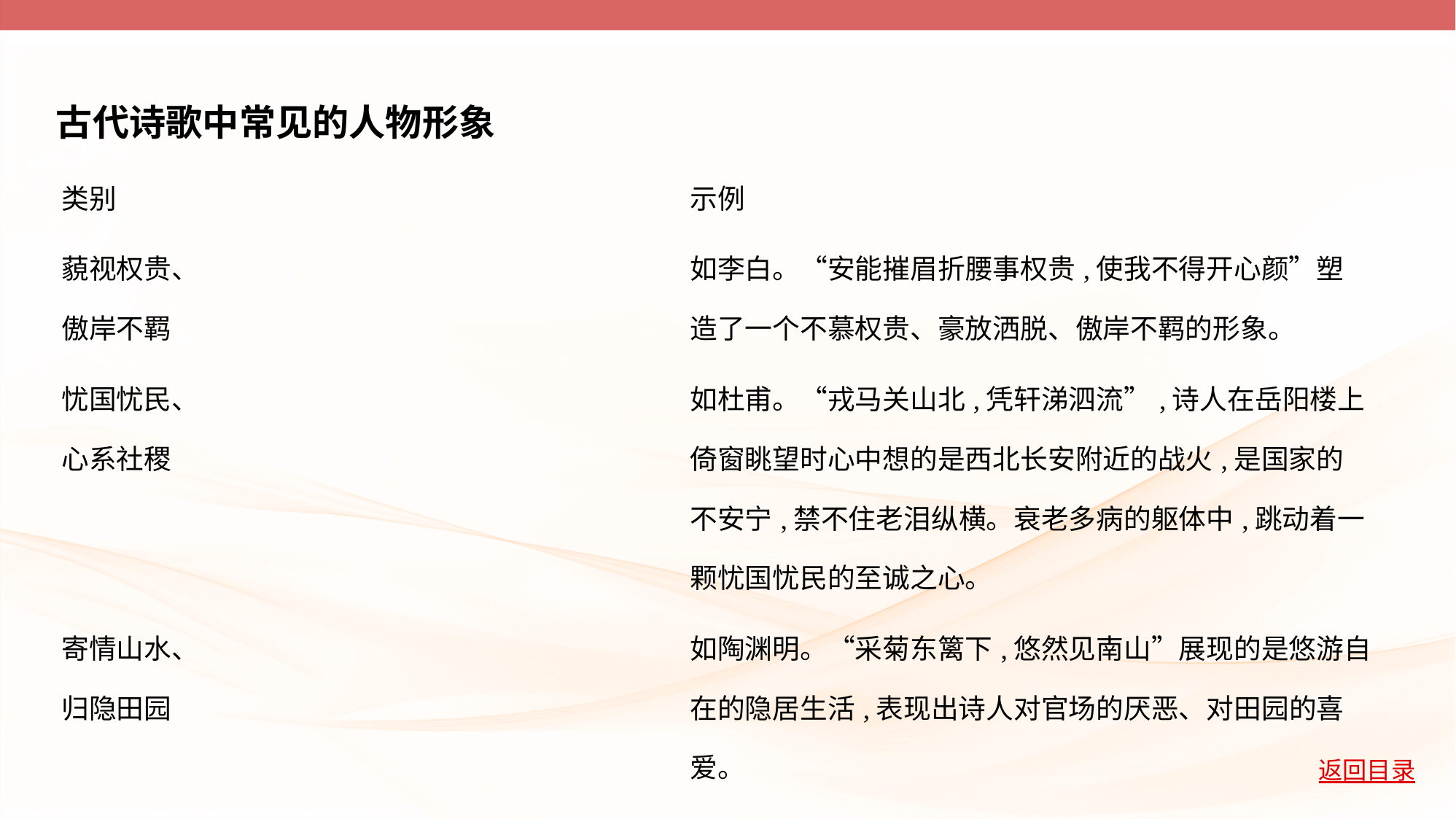

古代诗歌中常见的人物形象
| 类别 | 示例 |
| --- | --- |
| 藐视权贵、 傲岸不羁 | 如李白。“安能摧眉折腰事权贵,使我不得开心颜”塑 造了一个不慕权贵、豪放洒脱、傲岸不羁的形象。 |
| 忧国忧民、 心系社稷 | 如杜甫。“戎马关山北,凭轩涕泗流”,诗人在岳阳楼上 倚窗眺望时心中想的是西北长安附近的战火,是国家的 不安宁,禁不住老泪纵横。衰老多病的躯体中,跳动着一 颗忧国忧民的至诚之心。 |
| 寄情山水、 归隐田园 | 如陶渊明。“采菊东篱下,悠然见南山”展现的是悠游自在的隐居生活,表现出诗人对官场的厌恶、对田园的喜爱。 |
| 怀才不遇、 壮志难酬 | 如陈子昂。《登幽州台歌》塑造了一个空怀报国为民 之心却不得施展的怀才不遇的知识分子形象。 |